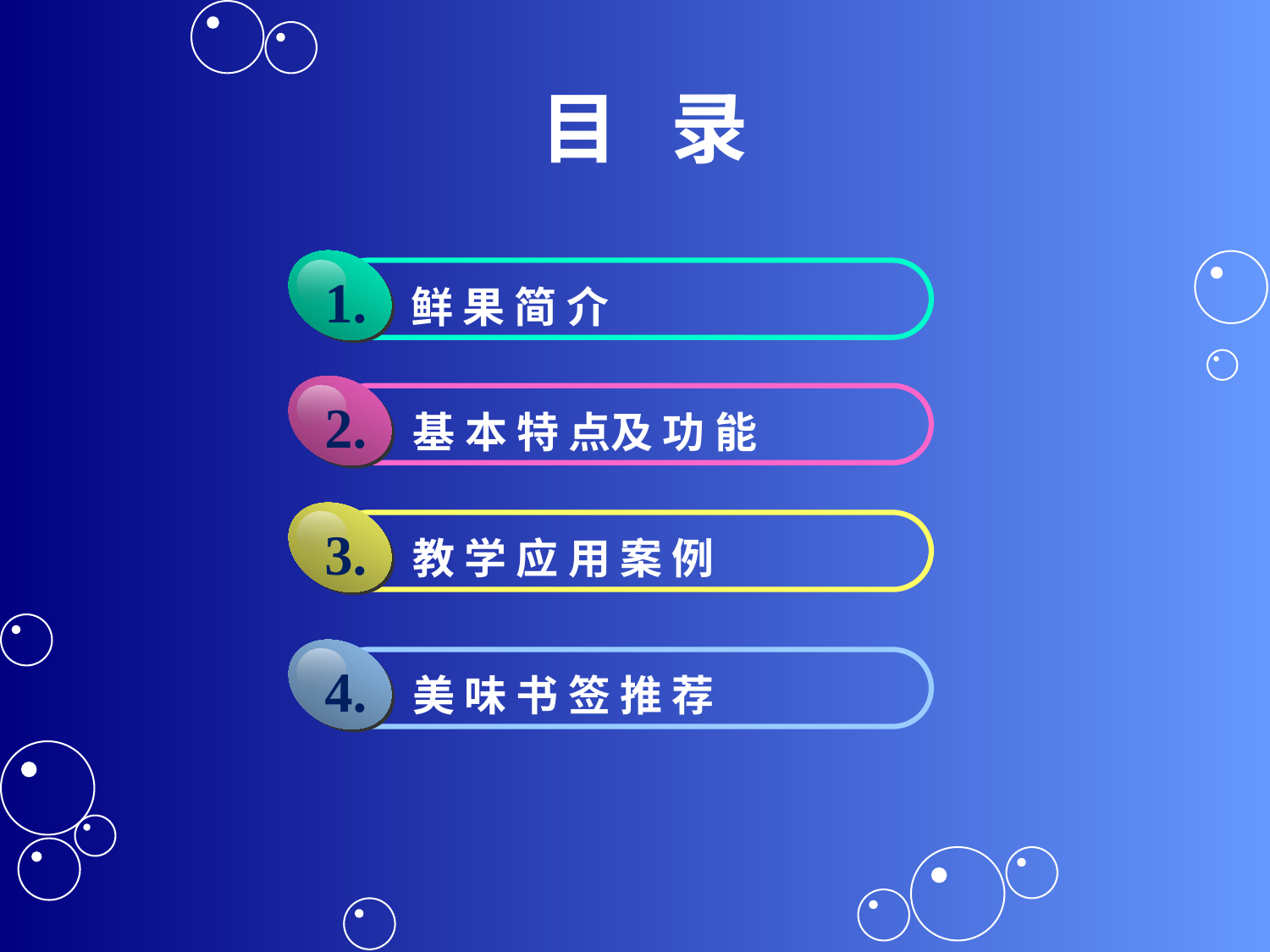

# 目   录

1.

鲜 果 简 介

2.

基 本 特 点及 功 能

3.

教 学 应 用 案 例

4.

美 味 书 签 推 荐